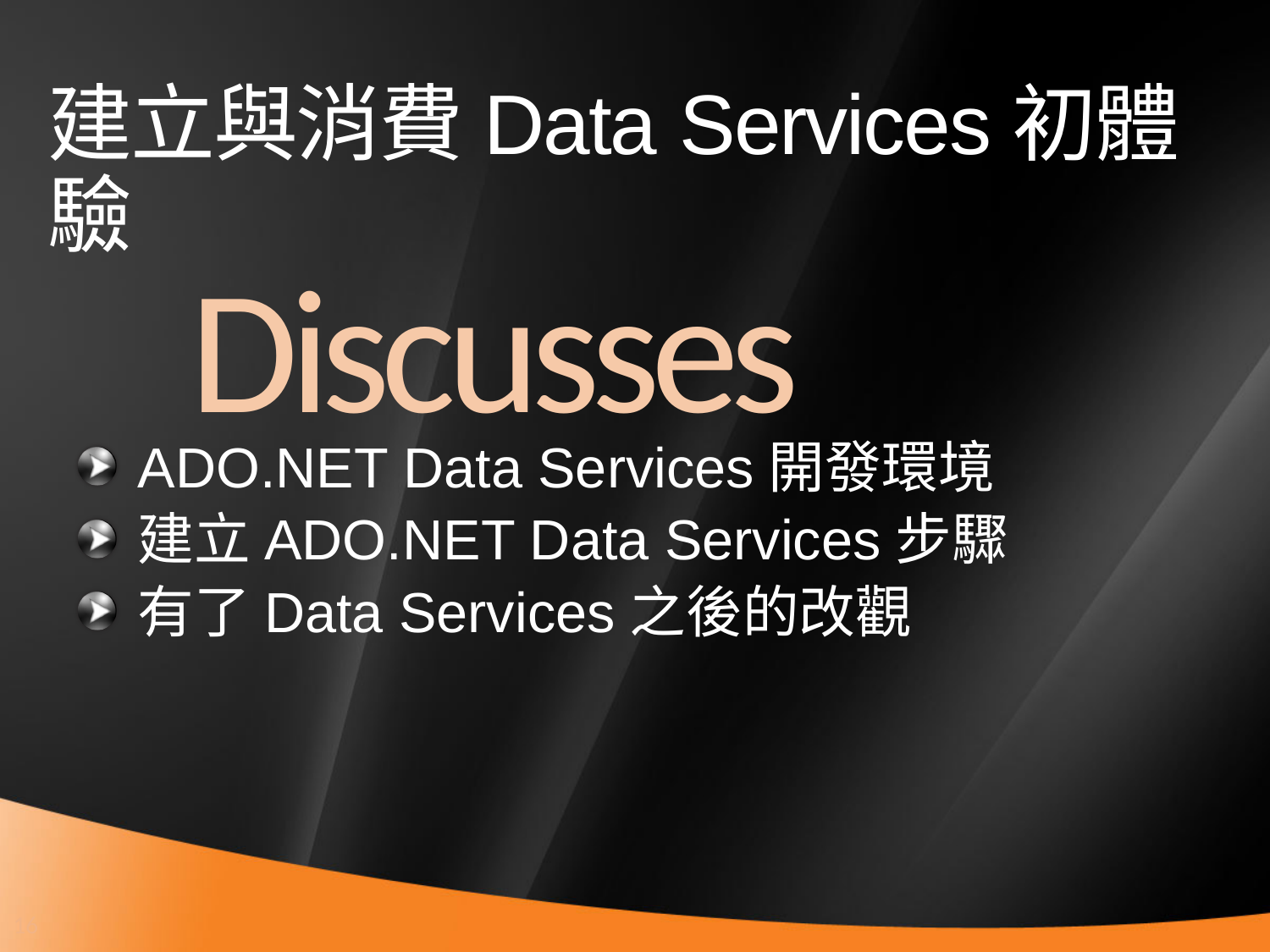

# 建立與消費Data Services初體驗
Discusses
ADO.NET Data Services開發環境
建立ADO.NET Data Services步驟
有了Data Services之後的改觀